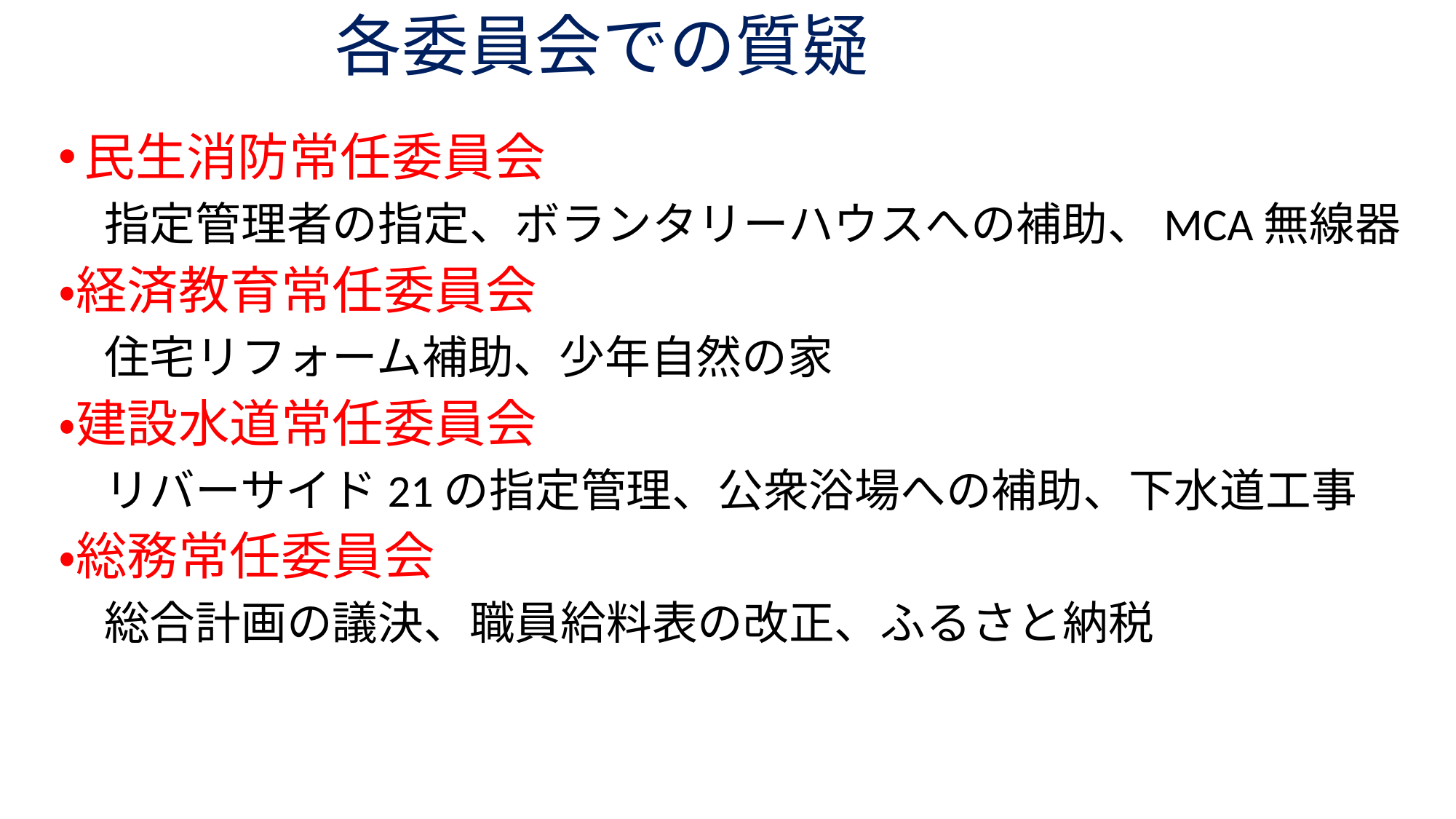

# 各委員会での質疑
民生消防常任委員会
　指定管理者の指定、ボランタリーハウスへの補助、MCA無線器
・経済教育常任委員会
　住宅リフォーム補助、少年自然の家
・建設水道常任委員会
　リバーサイド21の指定管理、公衆浴場への補助、下水道工事
・総務常任委員会
　総合計画の議決、職員給料表の改正、ふるさと納税